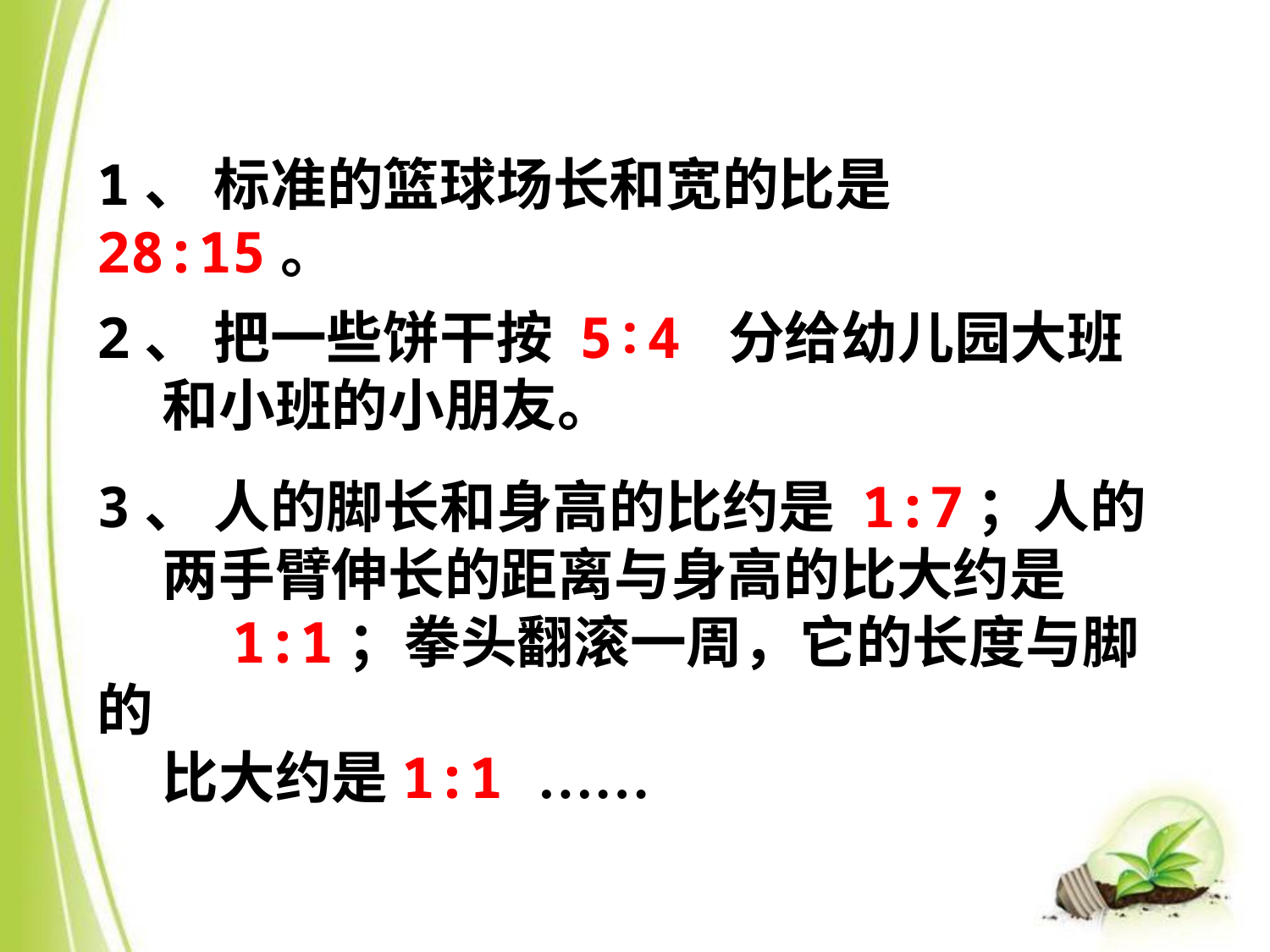

1、 标准的篮球场长和宽的比是 28:15。

2、 把一些饼干按 5∶4 分给幼儿园大班
    和小班的小朋友。
3、 人的脚长和身高的比约是 1:7；人的
    两手臂伸长的距离与身高的比大约是
    1:1；拳头翻滚一周，它的长度与脚的
    比大约是1:1 ……